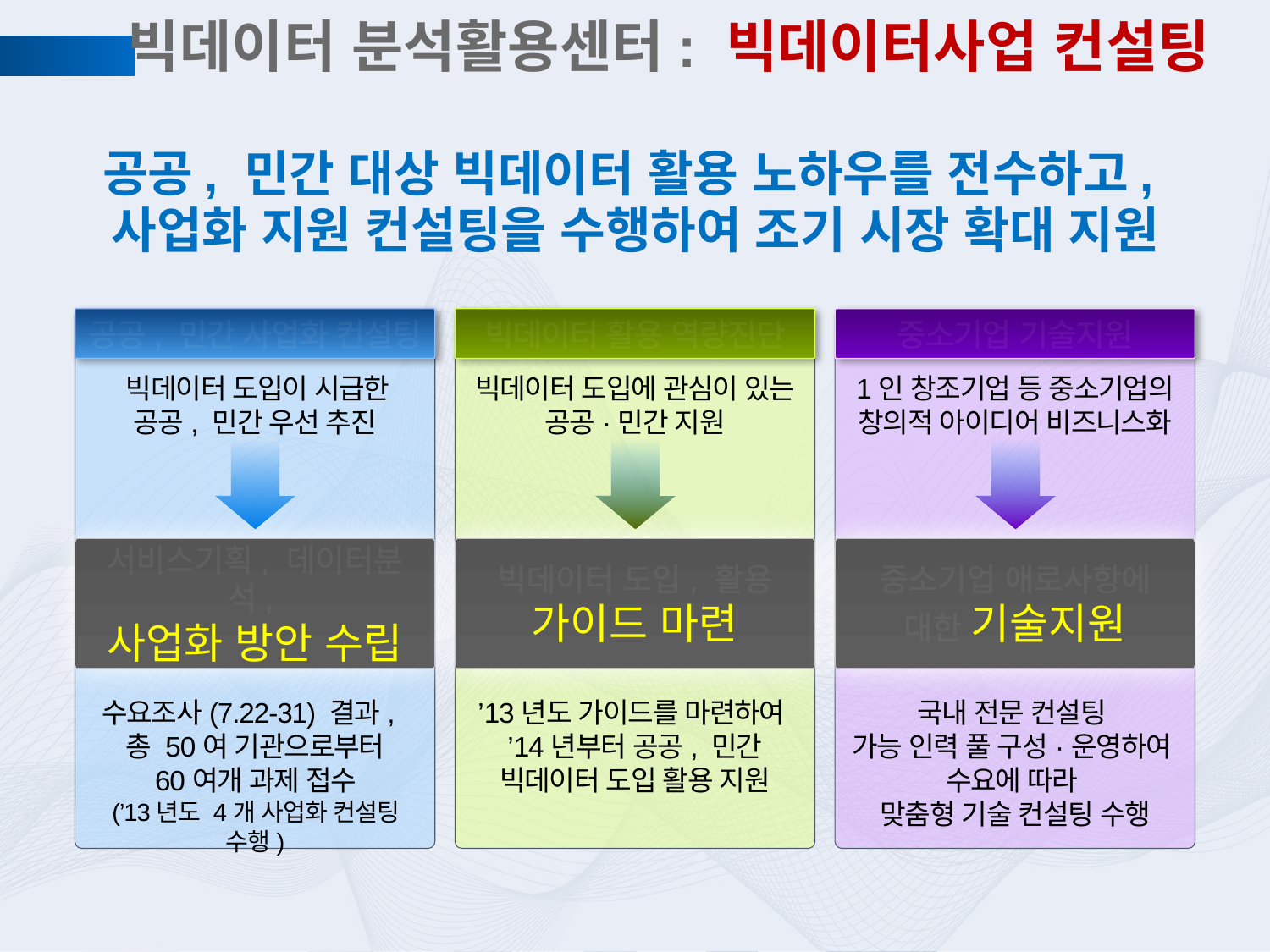

# 빅데이터 분석활용센터: 빅데이터사업 컨설팅
공공, 민간 대상 빅데이터 활용 노하우를 전수하고,
사업화 지원 컨설팅을 수행하여 조기 시장 확대 지원
 빅데이터 도입이 시급한
공공, 민간 우선 추진
공공, 민간 사업화 컨설팅
빅데이터 도입에 관심이 있는 공공·민간 지원
빅데이터 활용 역량진단
1인 창조기업 등 중소기업의 창의적 아이디어 비즈니스화
중소기업 기술지원

서비스기획, 데이터분석,
사업화 방안 수립
빅데이터 도입, 활용 가이드 마련
중소기업 애로사항에 대한 기술지원
수요조사(7.22-31) 결과,
총 50여 기관으로부터
 60여개 과제 접수
(’13년도 4개 사업화 컨설팅 수행)
’13년도 가이드를 마련하여
 ’14년부터 공공, 민간
빅데이터 도입 활용 지원
국내 전문 컨설팅
가능 인력 풀 구성·운영하여
수요에 따라
맞춤형 기술 컨설팅 수행